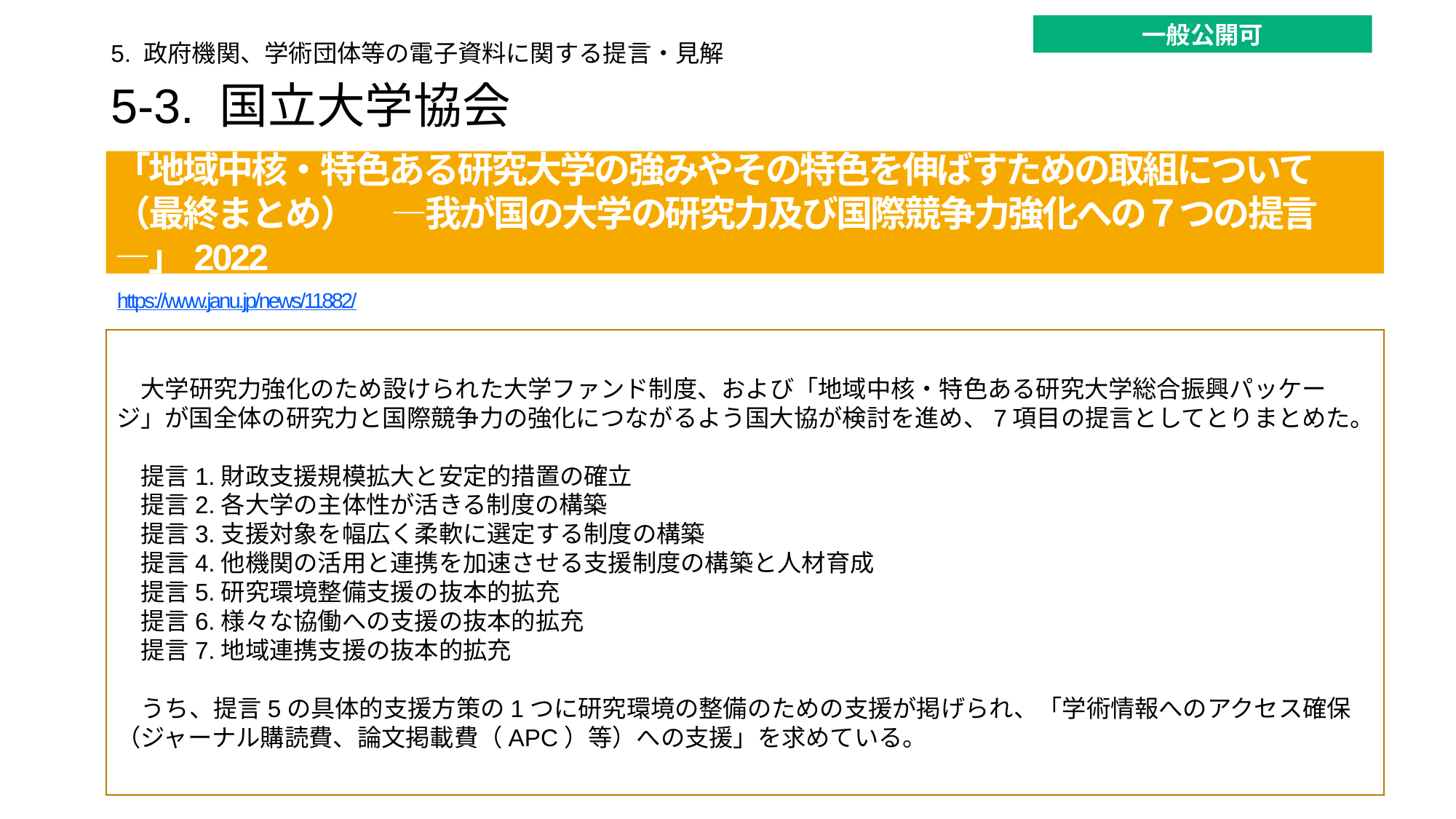

一般公開可
5. 政府機関、学術団体等の電子資料に関する提言・見解

# 5-3. 国立大学協会
「地域中核・特色ある研究大学の強みやその特色を伸ばすための取組について（最終まとめ）　—我が国の大学の研究力及び国際競争力強化への７つの提言—」2022
https://www.janu.jp/news/11882/
　大学研究力強化のため設けられた大学ファンド制度、および「地域中核・特色ある研究大学総合振興パッケージ」が国全体の研究力と国際競争力の強化につながるよう国大協が検討を進め、7項目の提言としてとりまとめた。

　提言1.財政支援規模拡大と安定的措置の確立
　提言2.各大学の主体性が活きる制度の構築
　提言3.支援対象を幅広く柔軟に選定する制度の構築
　提言4.他機関の活用と連携を加速させる支援制度の構築と人材育成
　提言5.研究環境整備支援の抜本的拡充
　提言6.様々な協働への支援の抜本的拡充
　提言7.地域連携支援の抜本的拡充

　うち、提言5の具体的支援方策の1つに研究環境の整備のための支援が掲げられ、「学術情報へのアクセス確保（ジャーナル購読費、論文掲載費（APC）等）への支援」を求めている。